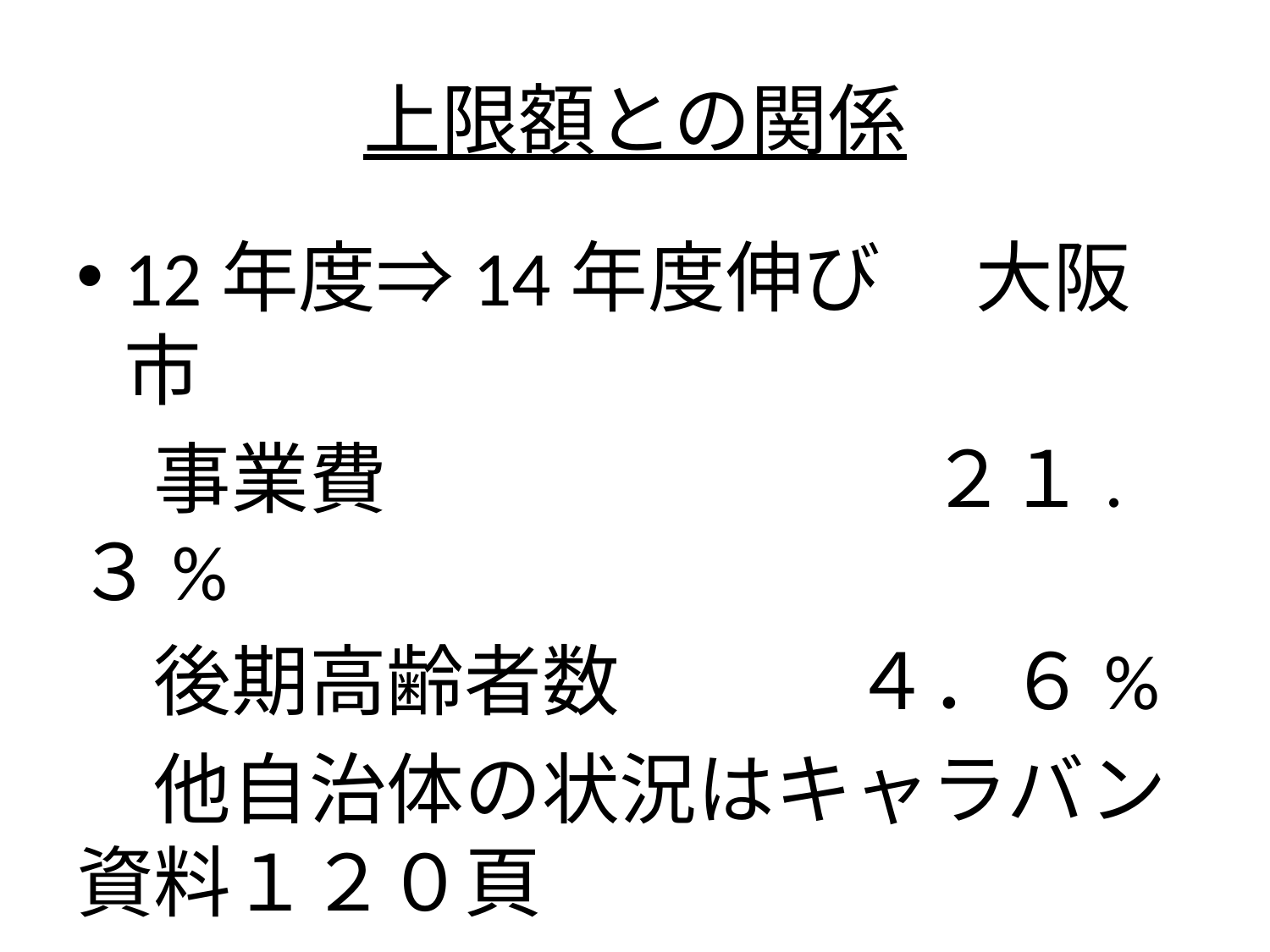

# 上限額との関係
12年度⇒14年度伸び 　大阪市
　事業費　　　　　　　２１.３%
　後期高齢者数　　　４．６%
　他自治体の状況はキャラバン資料１２０頁